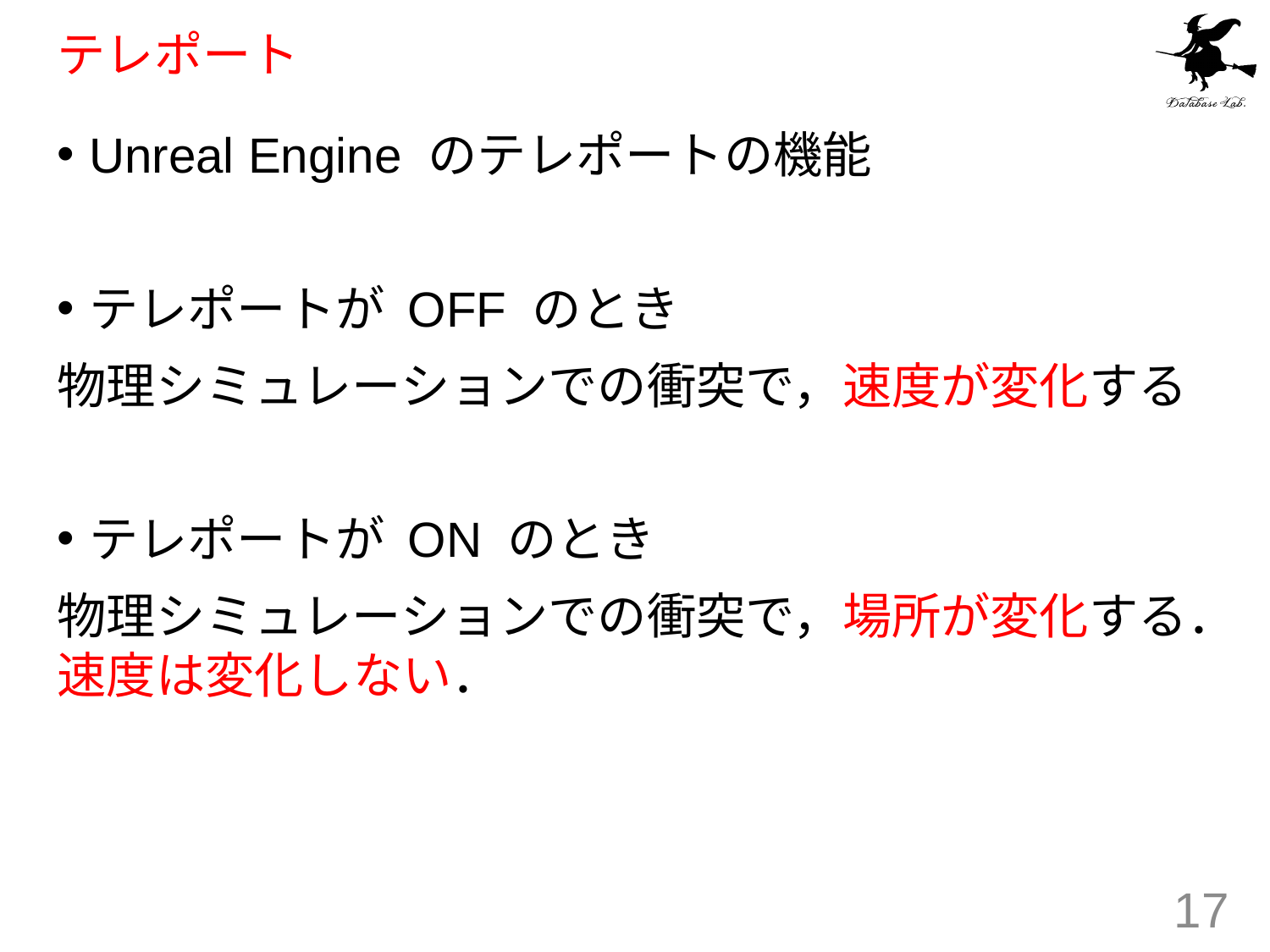

# テレポート
Unreal Engine のテレポートの機能

テレポートが OFF のとき
物理シミュレーションでの衝突で，速度が変化する

テレポートが ON のとき
物理シミュレーションでの衝突で，場所が変化する．速度は変化しない．

17